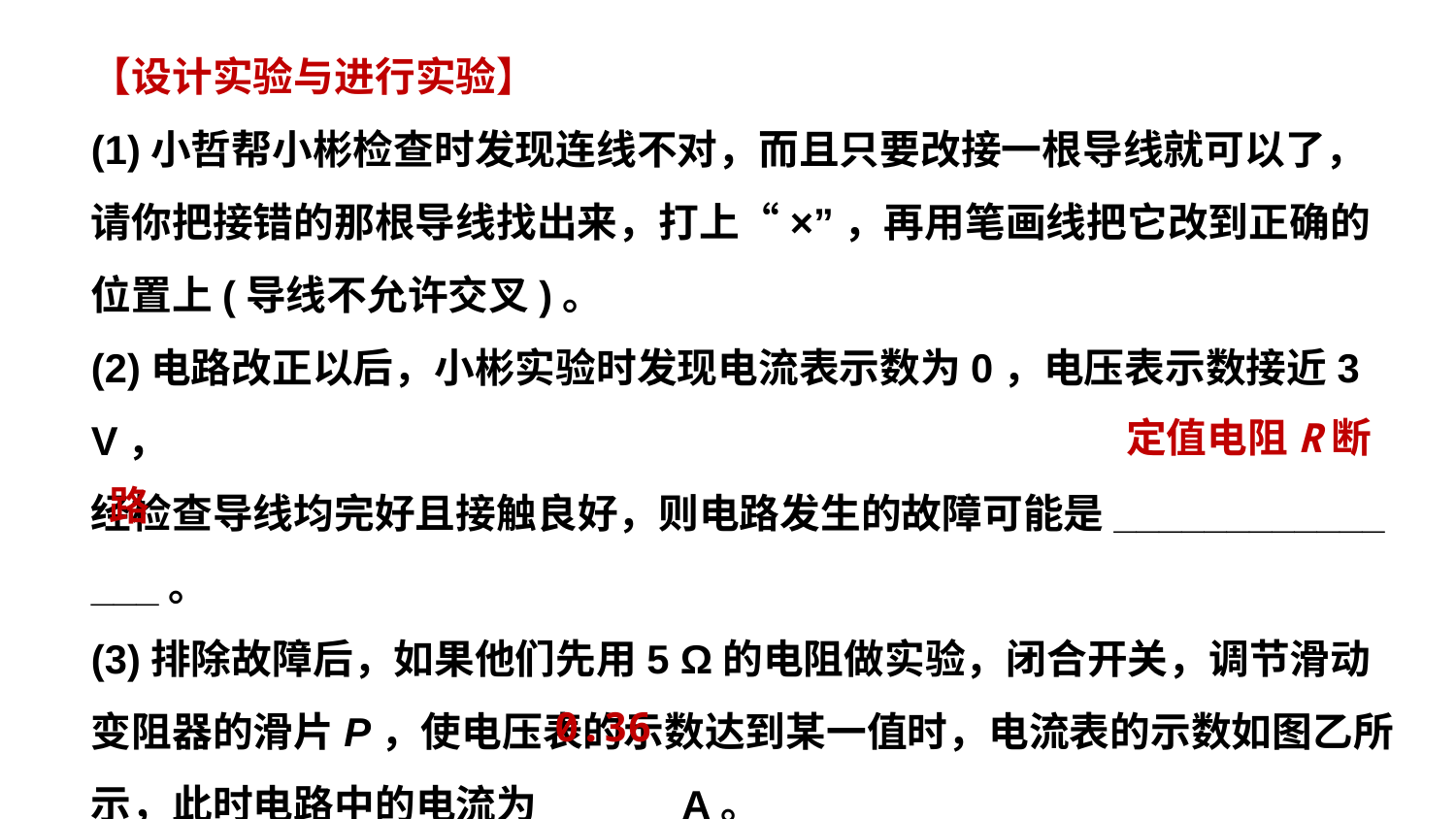

【设计实验与进行实验】
(1)小哲帮小彬检查时发现连线不对，而且只要改接一根导线就可以了，
请你把接错的那根导线找出来，打上“×”，再用笔画线把它改到正确的
位置上(导线不允许交叉)。
(2)电路改正以后，小彬实验时发现电流表示数为0，电压表示数接近3 V，
经检查导线均完好且接触良好，则电路发生的故障可能是____________
___。
(3)排除故障后，如果他们先用5 Ω的电阻做实验，闭合开关，调节滑动
变阻器的滑片P，使电压表的示数达到某一值时，电流表的示数如图乙所
示，此时电路中的电流为______A。
定值电阻R断
路
0.36